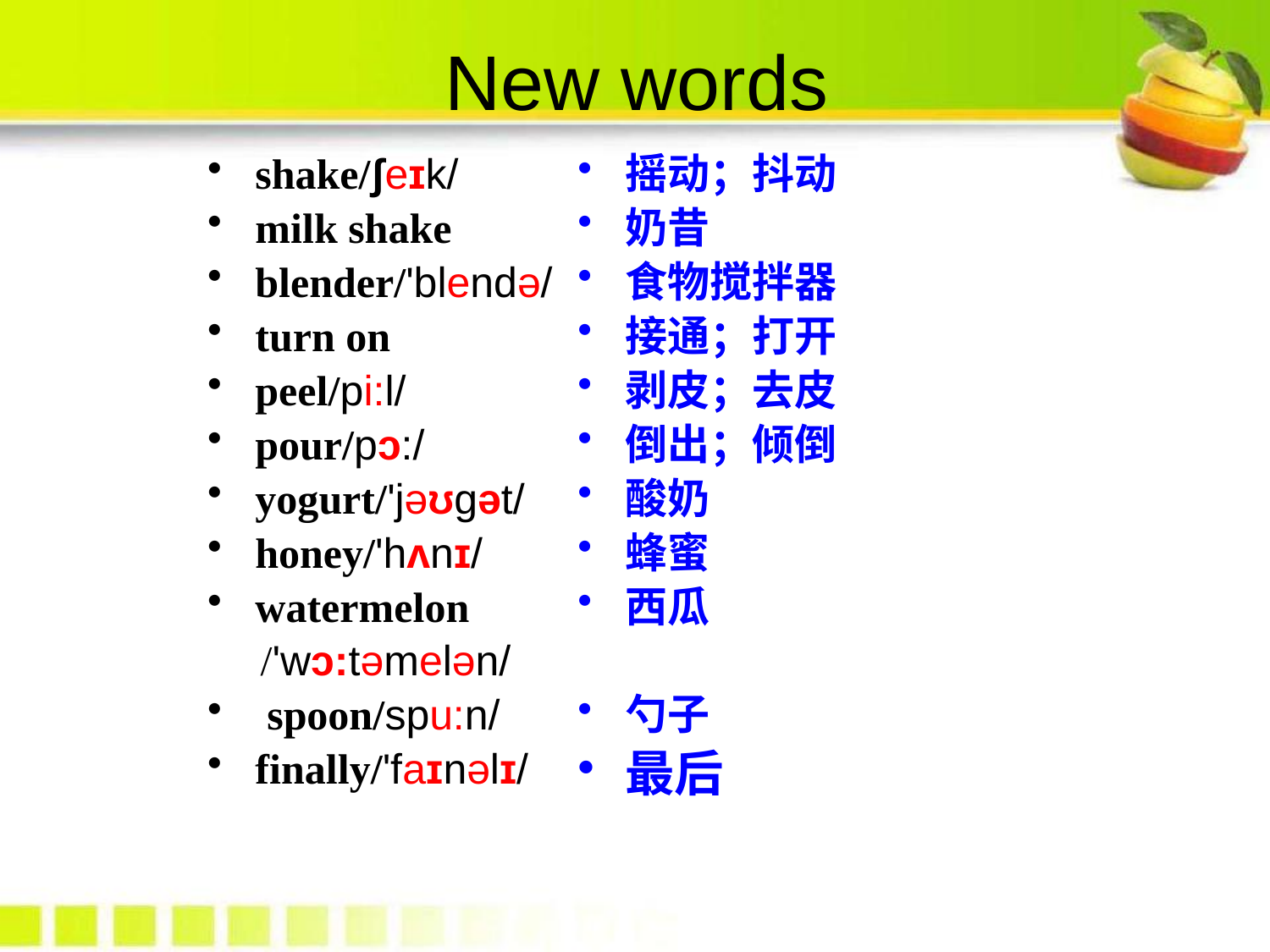

New words
shake/ʃeɪk/
milk shake
blender/'blendə/
turn on
peel/pi:l/
pour/pɔ:/
yogurt/'jəʊgət/
honey/'hʌnɪ/
watermelon
     /'wɔ:təmelən/
 spoon/spu:n/
finally/'faɪnəlɪ/

摇动；抖动
奶昔
食物搅拌器
接通；打开
剥皮；去皮
倒出；倾倒
酸奶
蜂蜜
西瓜

勺子
最后